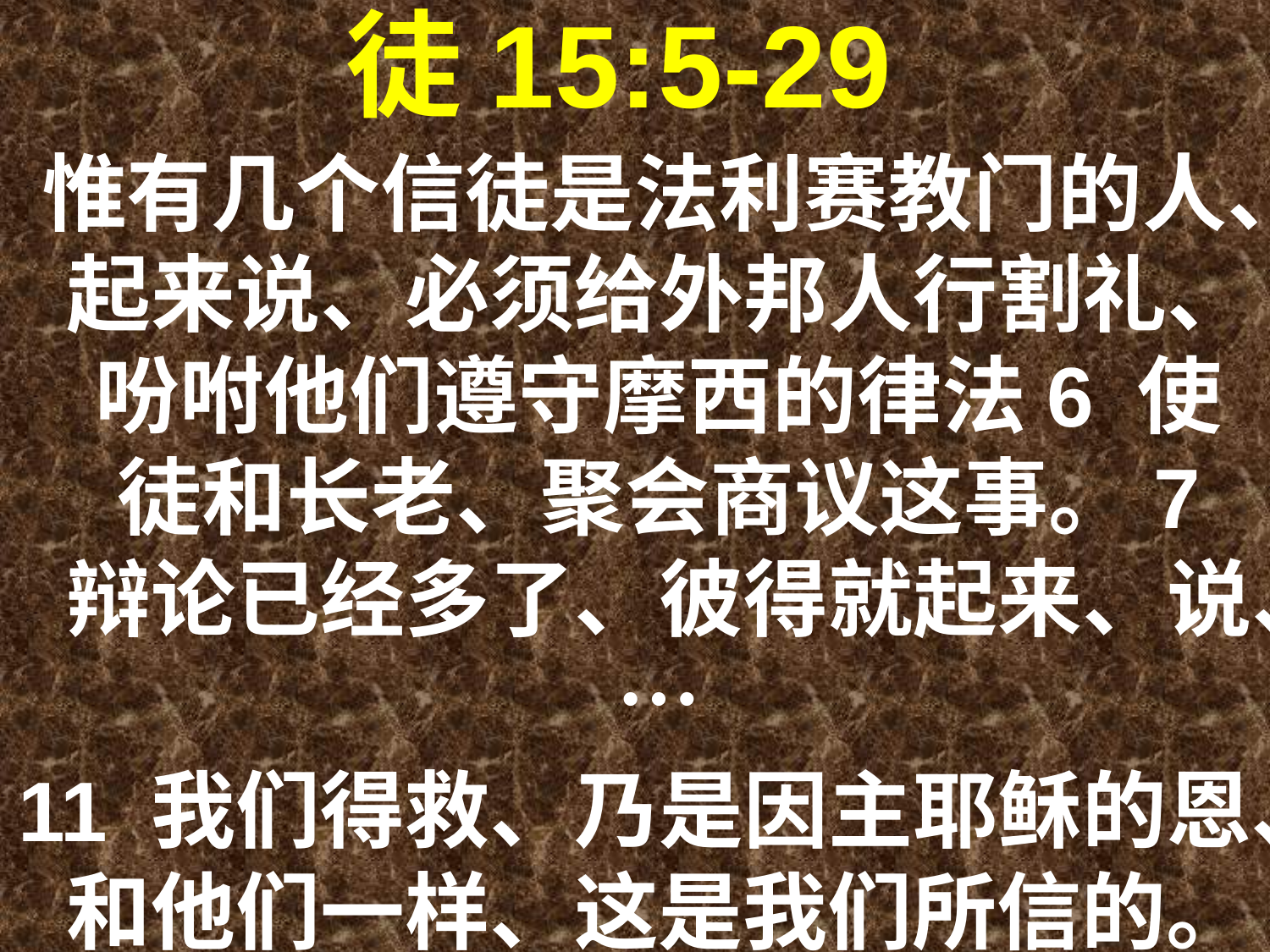

徒15:5-29
惟有几个信徒是法利赛教门的人、起来说、必须给外邦人行割礼、吩咐他们遵守摩西的律法6 使徒和长老、聚会商议这事。7 辩论已经多了、彼得就起来、说、…
11 我们得救、乃是因主耶稣的恩、和他们一样、这是我们所信的。